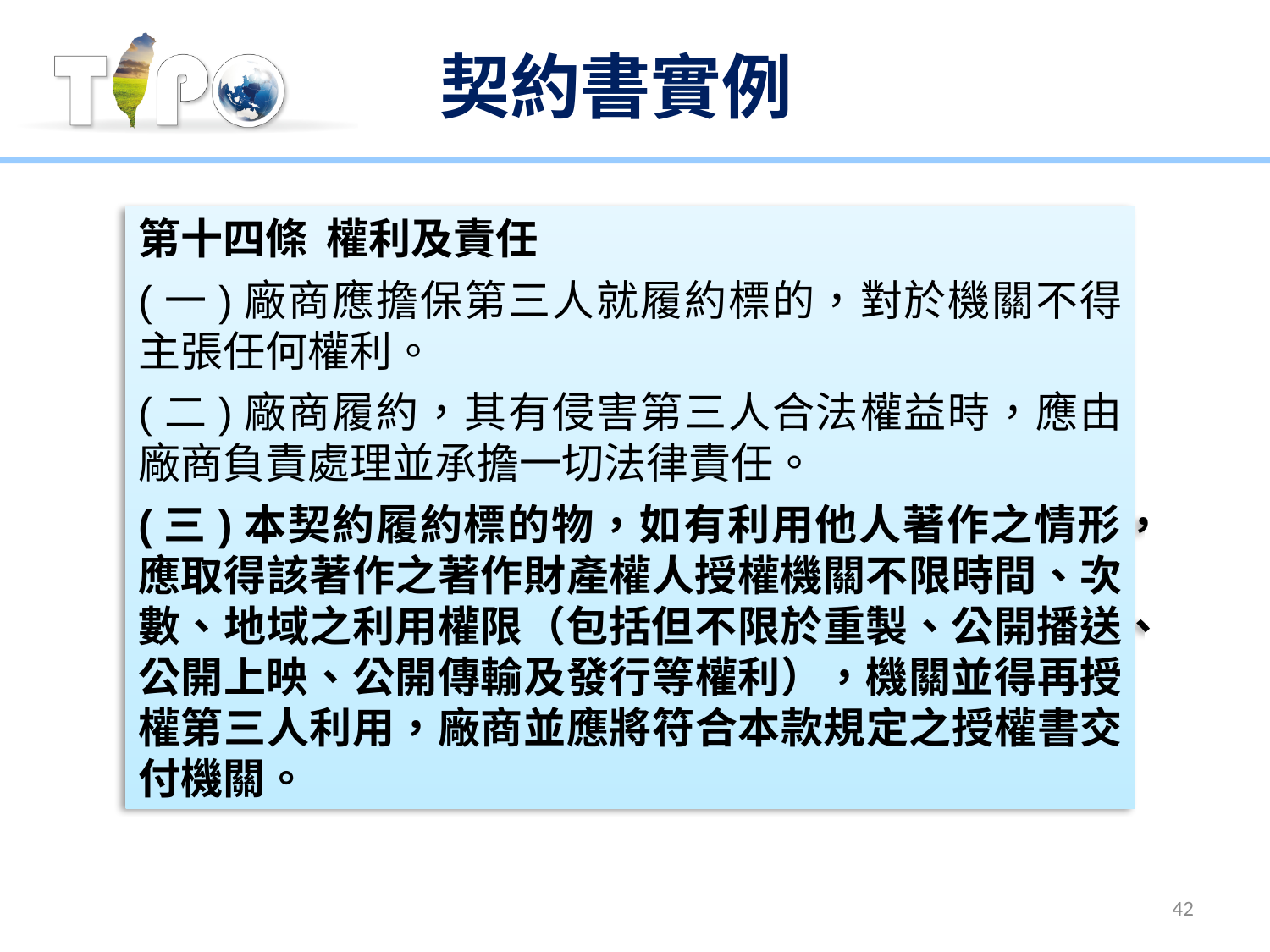

契約書實例
第十四條  權利及責任
(一)廠商應擔保第三人就履約標的，對於機關不得主張任何權利。
(二)廠商履約，其有侵害第三人合法權益時，應由廠商負責處理並承擔一切法律責任。
(三)本契約履約標的物，如有利用他人著作之情形，應取得該著作之著作財產權人授權機關不限時間、次數、地域之利用權限（包括但不限於重製、公開播送、公開上映、公開傳輸及發行等權利），機關並得再授權第三人利用，廠商並應將符合本款規定之授權書交付機關。
42